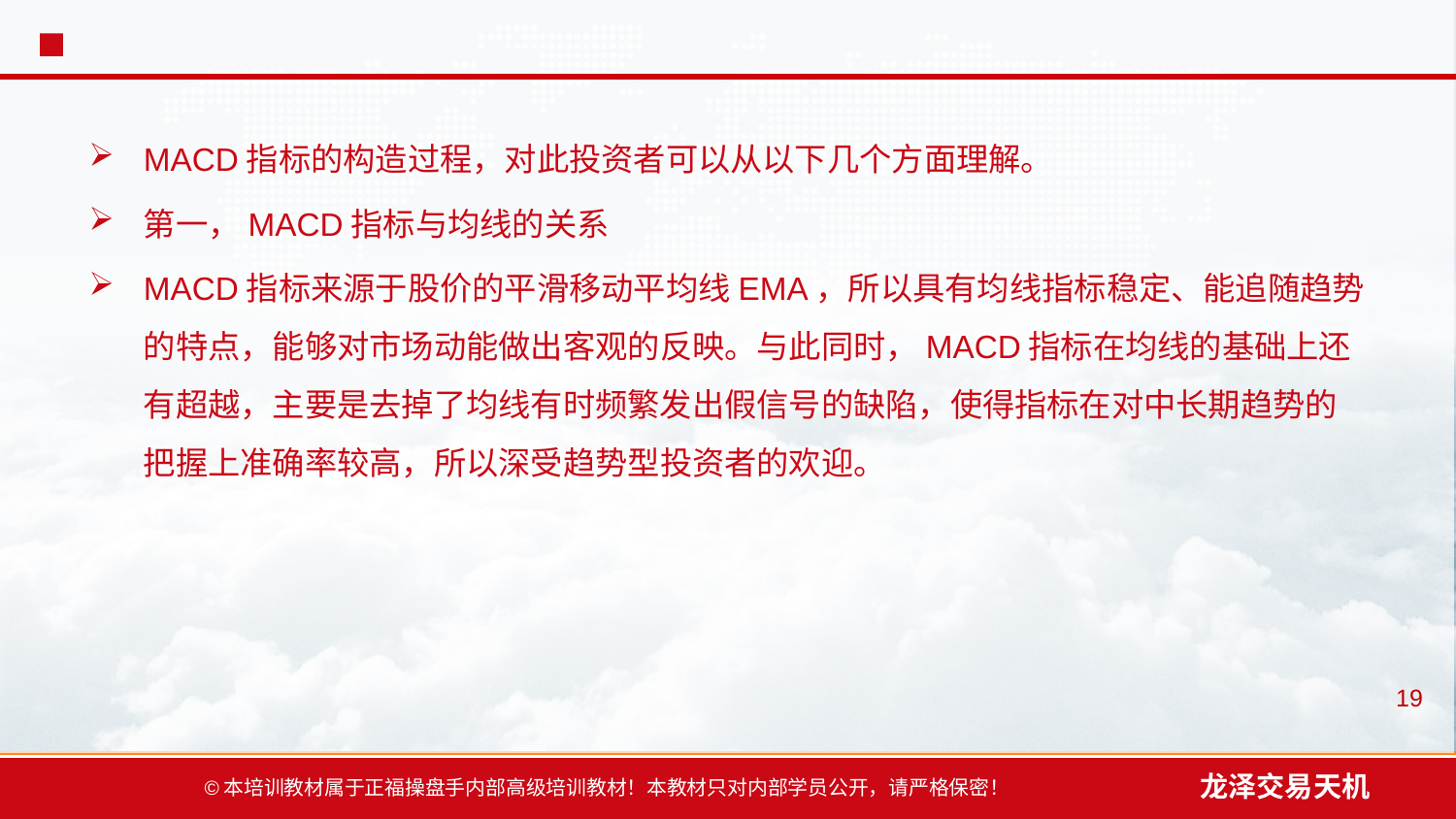

#
MACD指标的构造过程，对此投资者可以从以下几个方面理解。
第一，MACD指标与均线的关系
MACD指标来源于股价的平滑移动平均线EMA，所以具有均线指标稳定、能追随趋势的特点，能够对市场动能做出客观的反映。与此同时，MACD指标在均线的基础上还有超越，主要是去掉了均线有时频繁发出假信号的缺陷，使得指标在对中长期趋势的把握上准确率较高，所以深受趋势型投资者的欢迎。